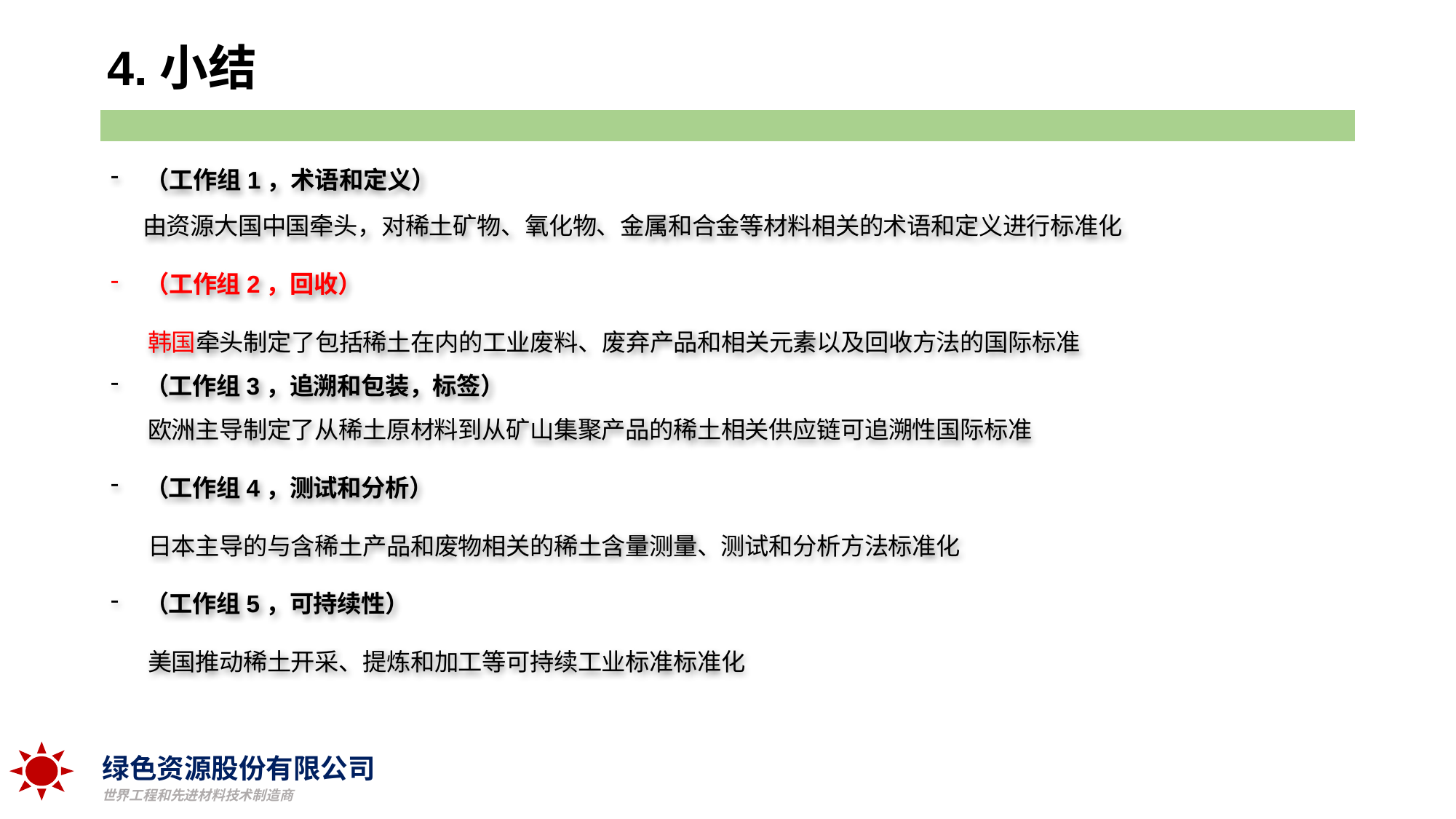

# 4.小结
|  |
| --- |
（工作组1，术语和定义）
     由资源大国中国牵头，对稀土矿物、氧化物、金属和合金等材料相关的术语和定义进行标准化
（工作组2，回收）
      韩国牵头制定了包括稀土在内的工业废料、废弃产品和相关元素以及回收方法的国际标准
（工作组3，追溯和包装，标签）
      欧洲主导制定了从稀土原材料到从矿山集聚产品的稀土相关供应链可追溯性国际标准
（工作组4，测试和分析）
      日本主导的与含稀土产品和废物相关的稀土含量测量、测试和分析方法标准化
（工作组5，可持续性）
      美国推动稀土开采、提炼和加工等可持续工业标准标准化

绿色资源股份有限公司
世界工程和先进材料技术制造商